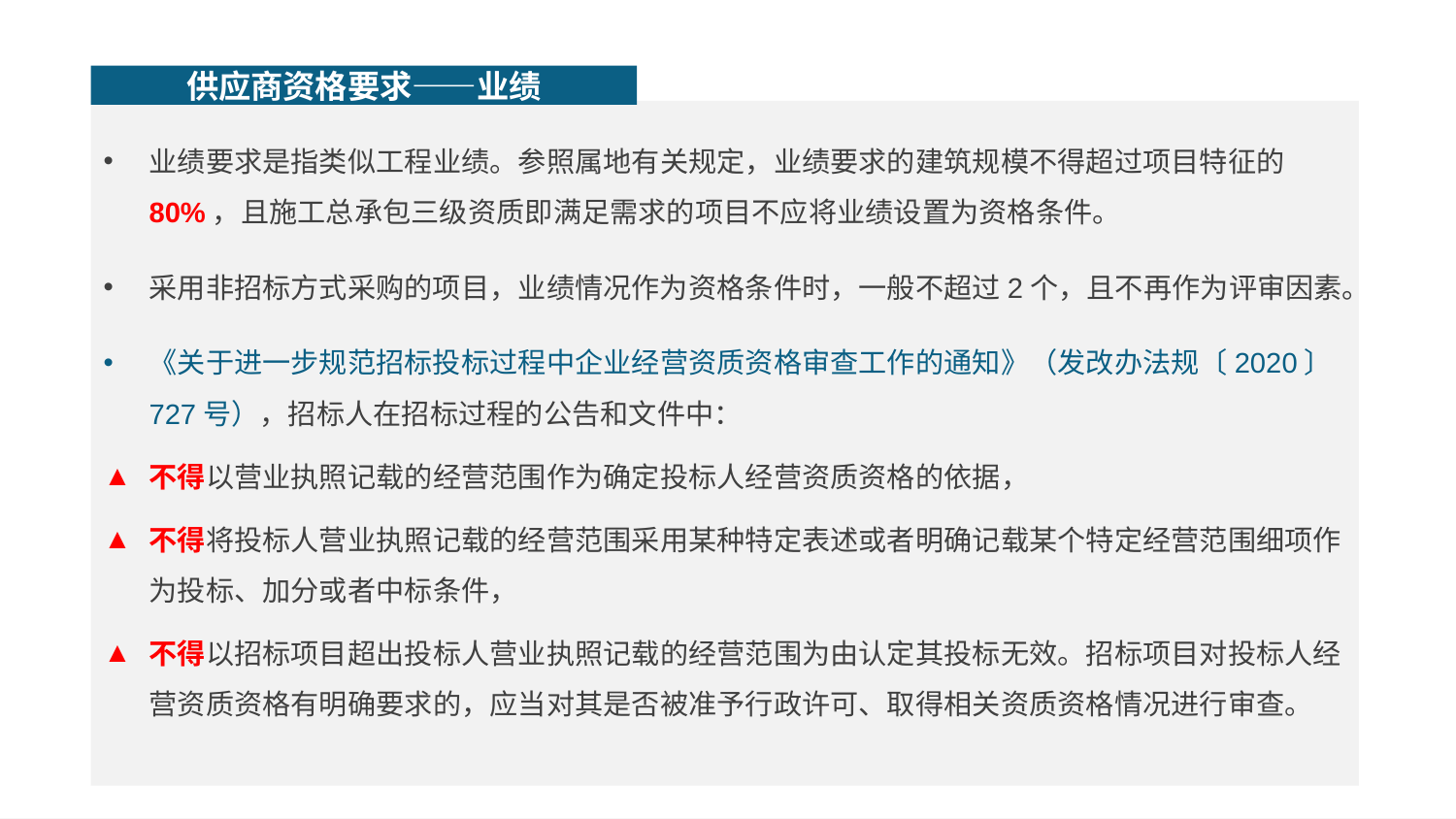

供应商资格要求——业绩

业绩要求是指类似工程业绩。参照属地有关规定，业绩要求的建筑规模不得超过项目特征的80%，且施工总承包三级资质即满足需求的项目不应将业绩设置为资格条件。
采用非招标方式采购的项目，业绩情况作为资格条件时，一般不超过2个，且不再作为评审因素。
《关于进一步规范招标投标过程中企业经营资质资格审查工作的通知》（发改办法规〔2020〕727号），招标人在招标过程的公告和文件中：
不得以营业执照记载的经营范围作为确定投标人经营资质资格的依据，
不得将投标人营业执照记载的经营范围采用某种特定表述或者明确记载某个特定经营范围细项作为投标、加分或者中标条件，
不得以招标项目超出投标人营业执照记载的经营范围为由认定其投标无效。招标项目对投标人经营资质资格有明确要求的，应当对其是否被准予行政许可、取得相关资质资格情况进行审查。